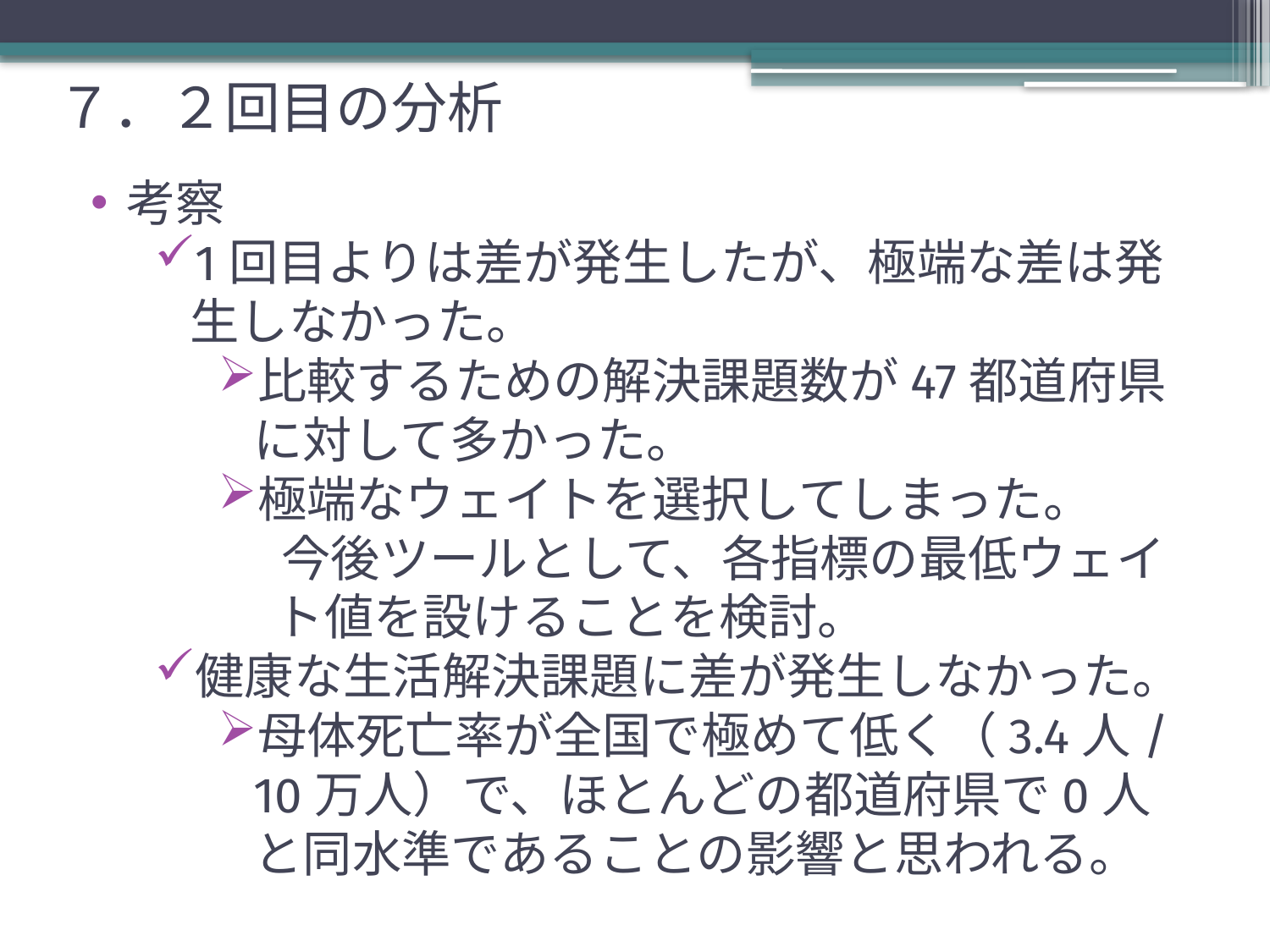

# ７．２回目の分析
考察
1回目よりは差が発生したが、極端な差は発生しなかった。
比較するための解決課題数が47都道府県に対して多かった。
極端なウェイトを選択してしまった。
今後ツールとして、各指標の最低ウェイト値を設けることを検討。
健康な生活解決課題に差が発生しなかった。
母体死亡率が全国で極めて低く（3.4人/10万人）で、ほとんどの都道府県で0人と同水準であることの影響と思われる。